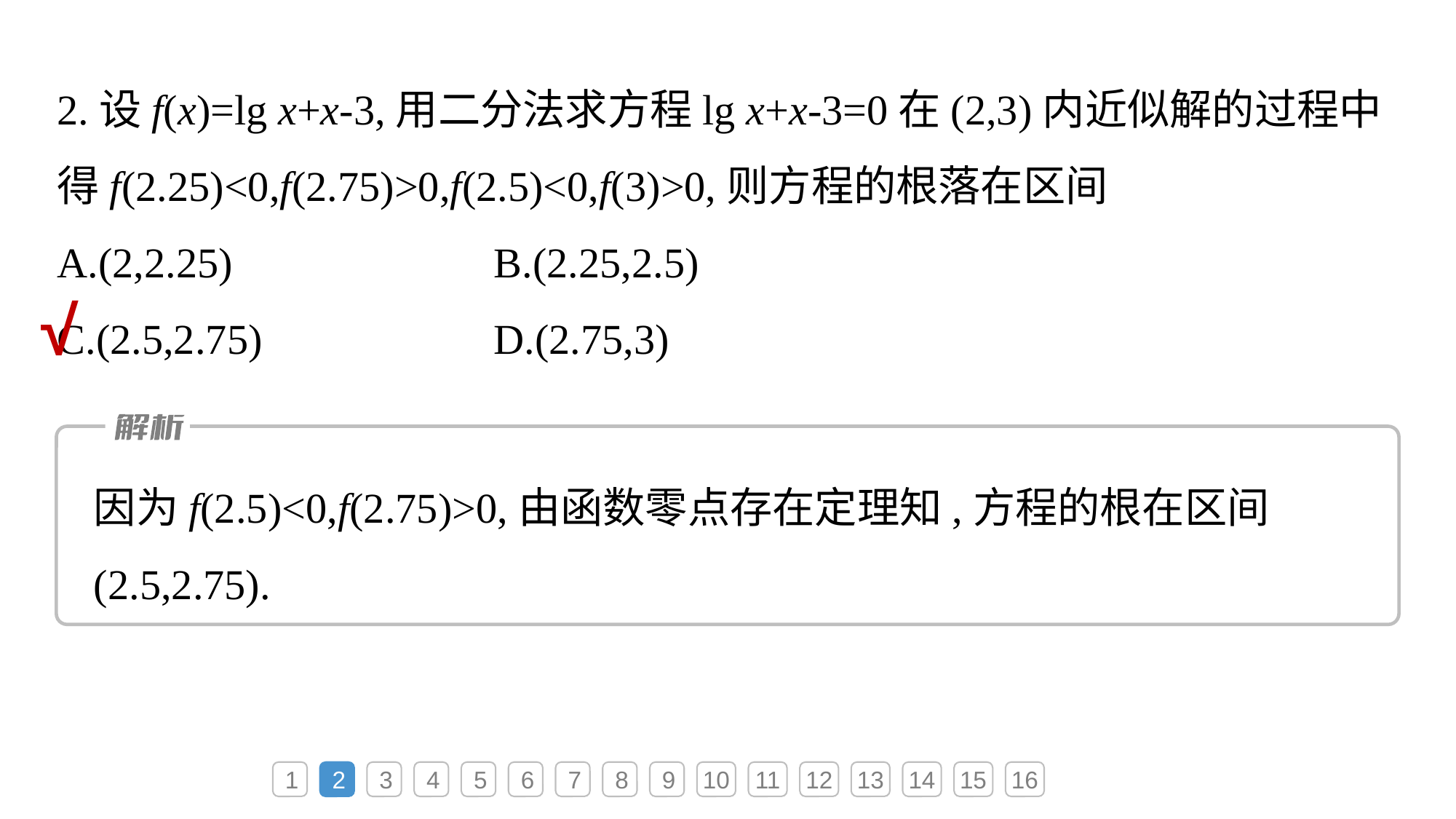

2.设f(x)=lg x+x-3,用二分法求方程lg x+x-3=0在(2,3)内近似解的过程中得f(2.25)<0,f(2.75)>0,f(2.5)<0,f(3)>0,则方程的根落在区间
A.(2,2.25)			B.(2.25,2.5)
C.(2.5,2.75)			D.(2.75,3)
√

因为f(2.5)<0,f(2.75)>0,由函数零点存在定理知,方程的根在区间(2.5,2.75).
1
2
3
4
5
6
7
8
9
10
11
12
13
14
15
16